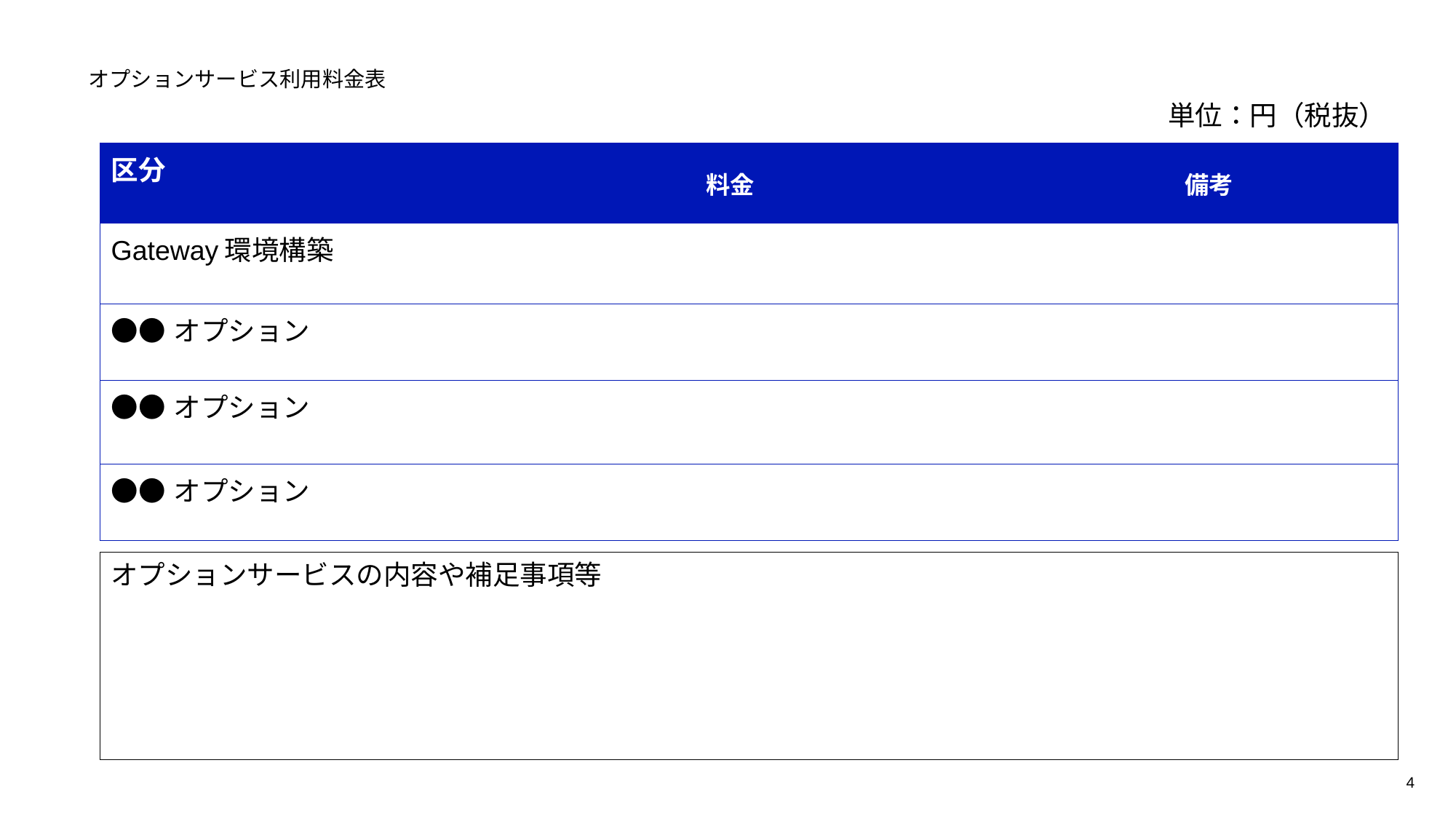

# オプションサービス利用料金表
単位：円（税抜）
| 区分 | 料金 | 備考 |
| --- | --- | --- |
| Gateway環境構築 |  |  |
| ●●オプション |  |  |
| ●●オプション |  |  |
| ●●オプション |  |  |
オプションサービスの内容や補足事項等

4